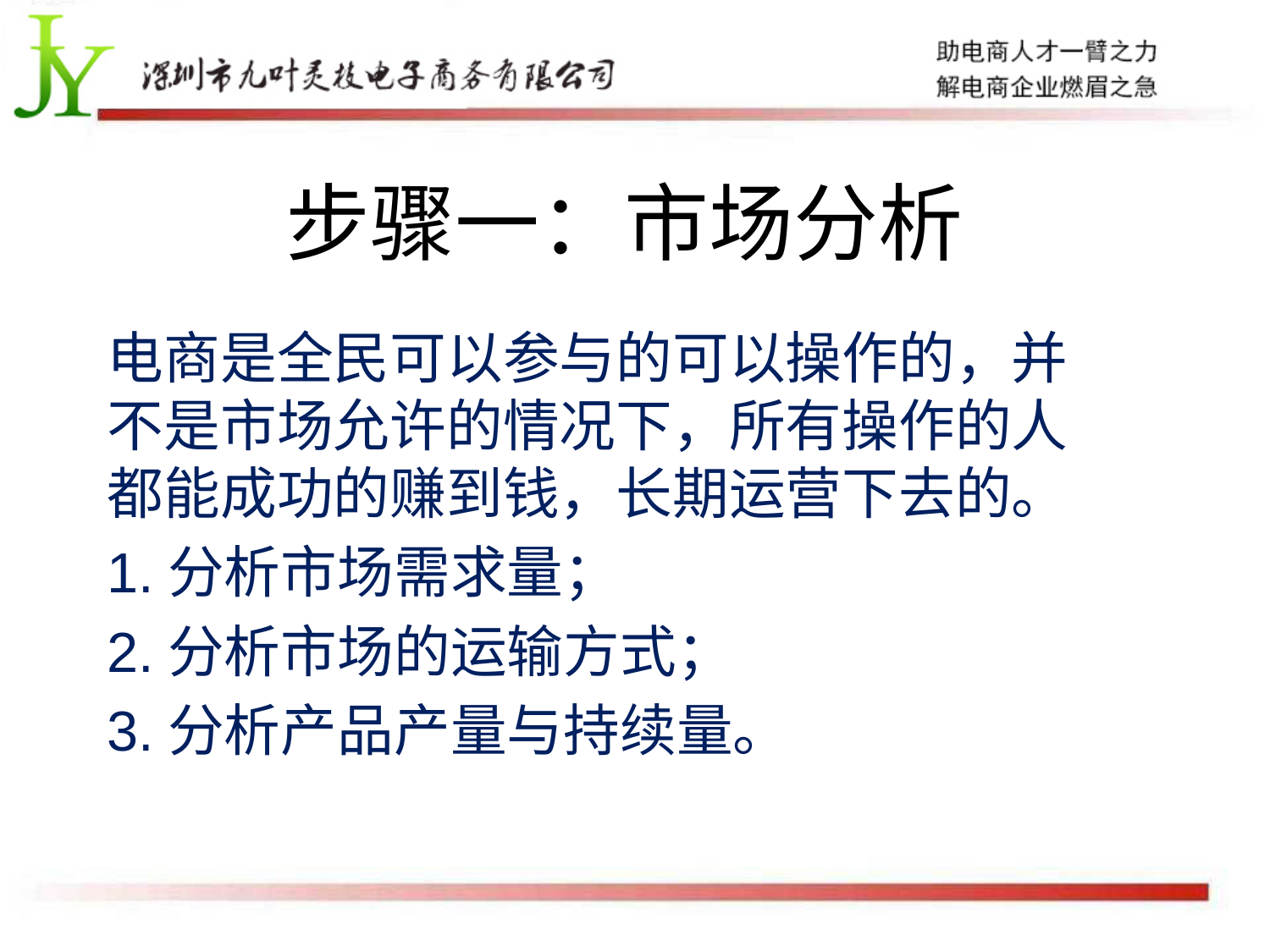

# 步骤一：市场分析
电商是全民可以参与的可以操作的，并不是市场允许的情况下，所有操作的人都能成功的赚到钱，长期运营下去的。
1.分析市场需求量；
2.分析市场的运输方式；
3.分析产品产量与持续量。